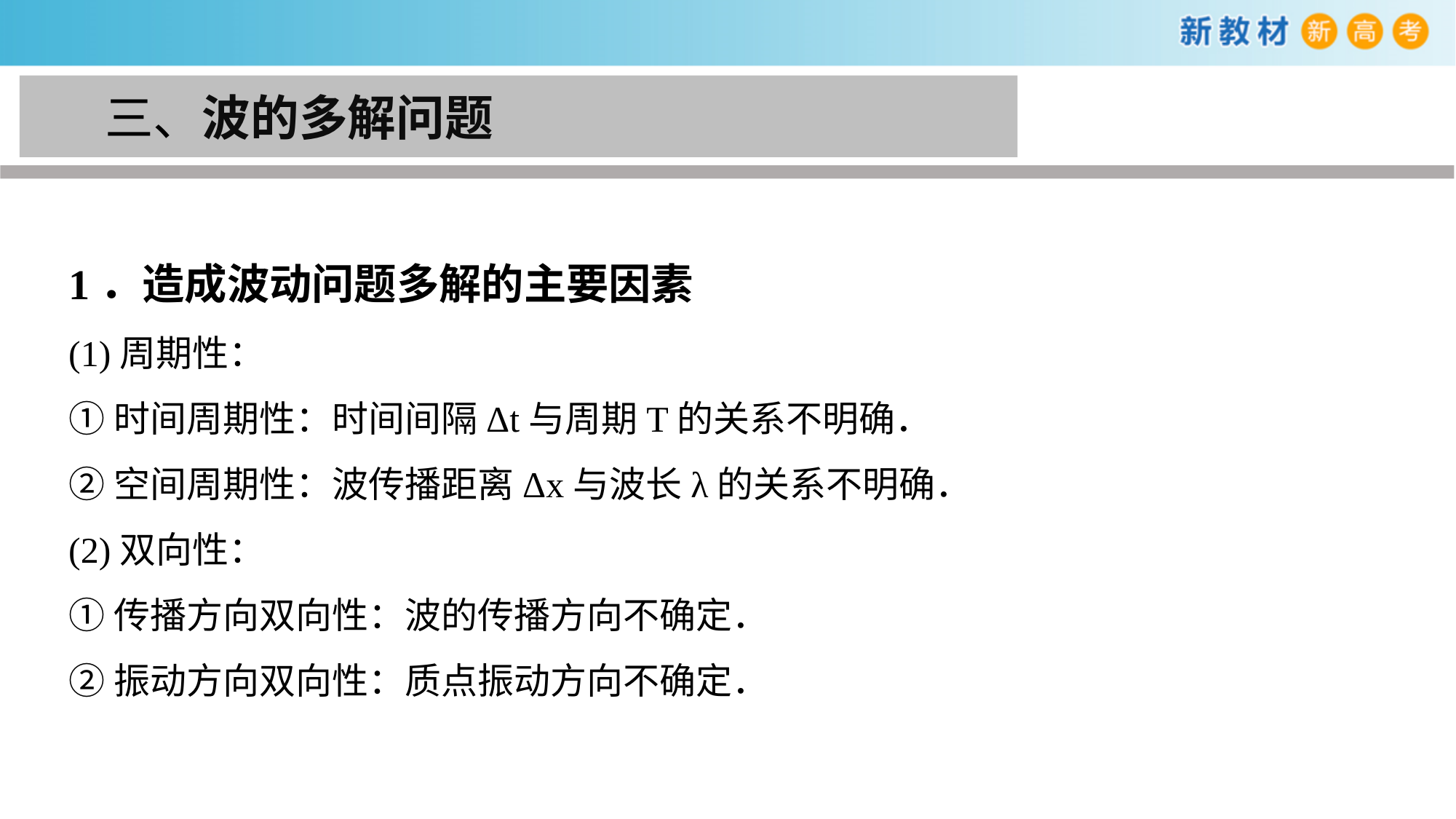

三、波的多解问题

1．造成波动问题多解的主要因素
(1)周期性：
①时间周期性：时间间隔Δt与周期T的关系不明确．
②空间周期性：波传播距离Δx与波长λ的关系不明确．
(2)双向性：
①传播方向双向性：波的传播方向不确定．
②振动方向双向性：质点振动方向不确定．